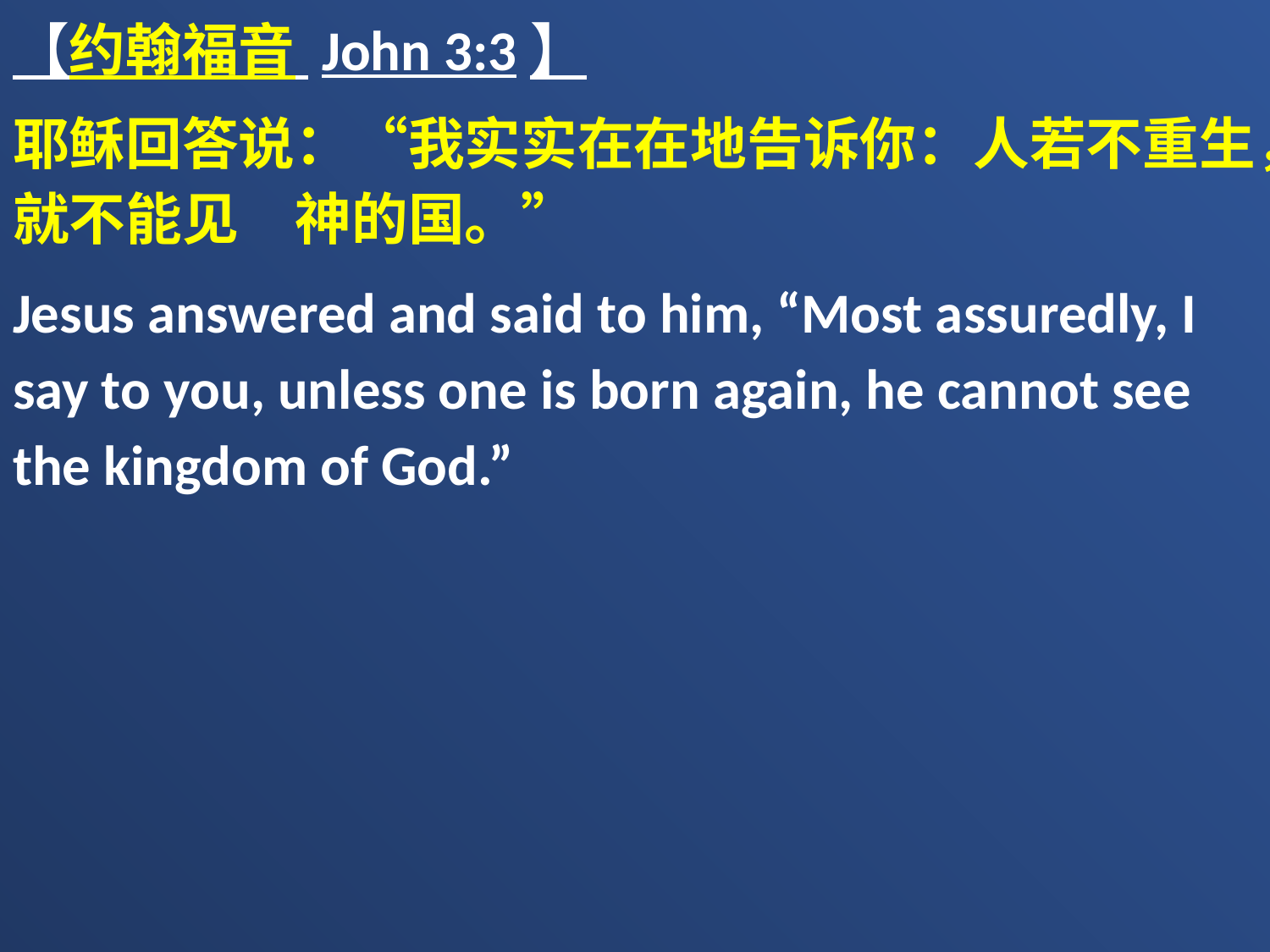

【约翰福音 John 3:3】
耶稣回答说：“我实实在在地告诉你：人若不重生，就不能见　神的国。”
Jesus answered and said to him, “Most assuredly, I say to you, unless one is born again, he cannot see the kingdom of God.”